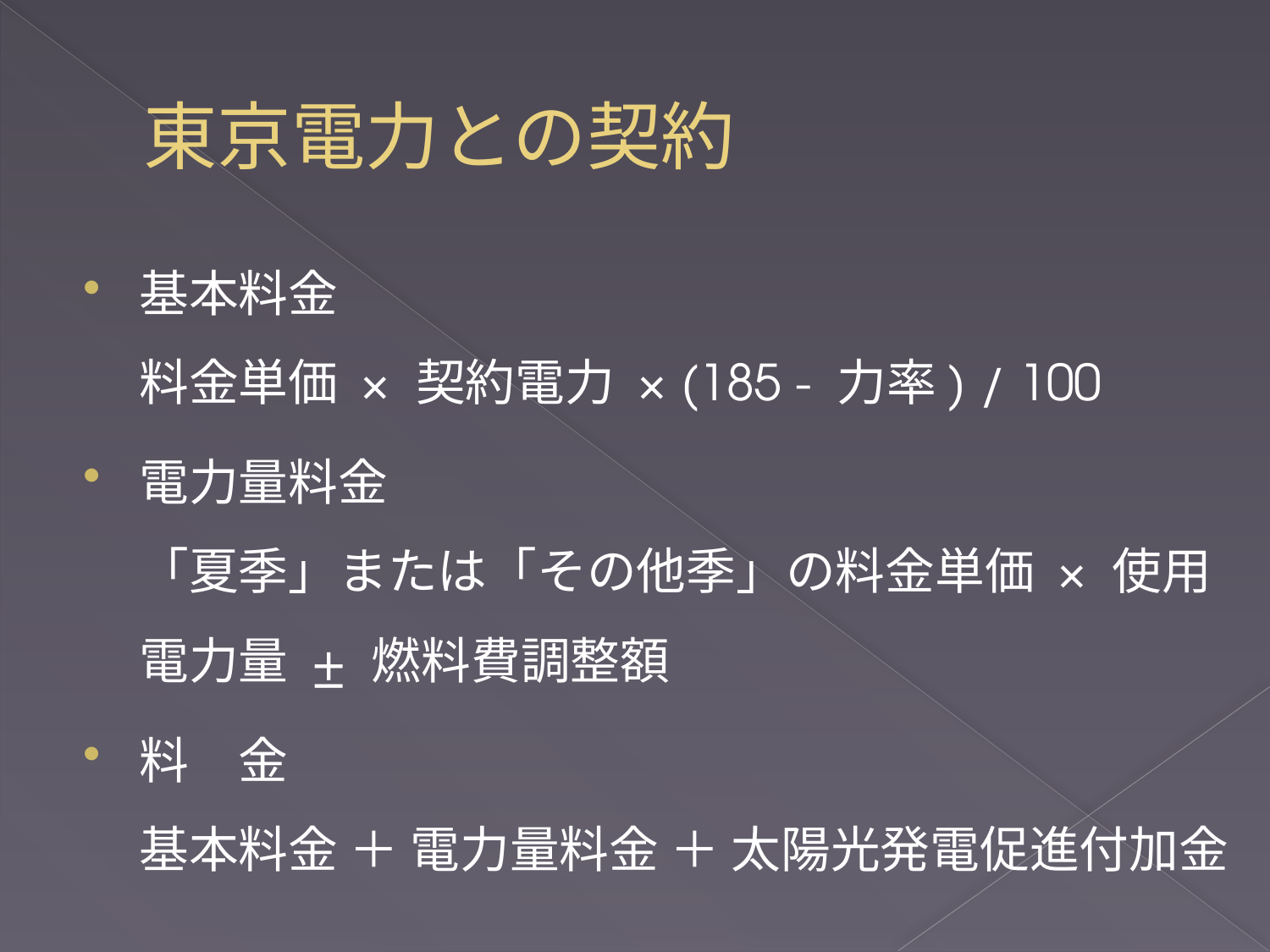

# 東京電力との契約
基本料金
料金単価 × 契約電力 × (185 - 力率) / 100
電力量料金
「夏季」または「その他季」の料金単価 × 使用電力量 ± 燃料費調整額
料　金
基本料金 ＋ 電力量料金 ＋ 太陽光発電促進付加金